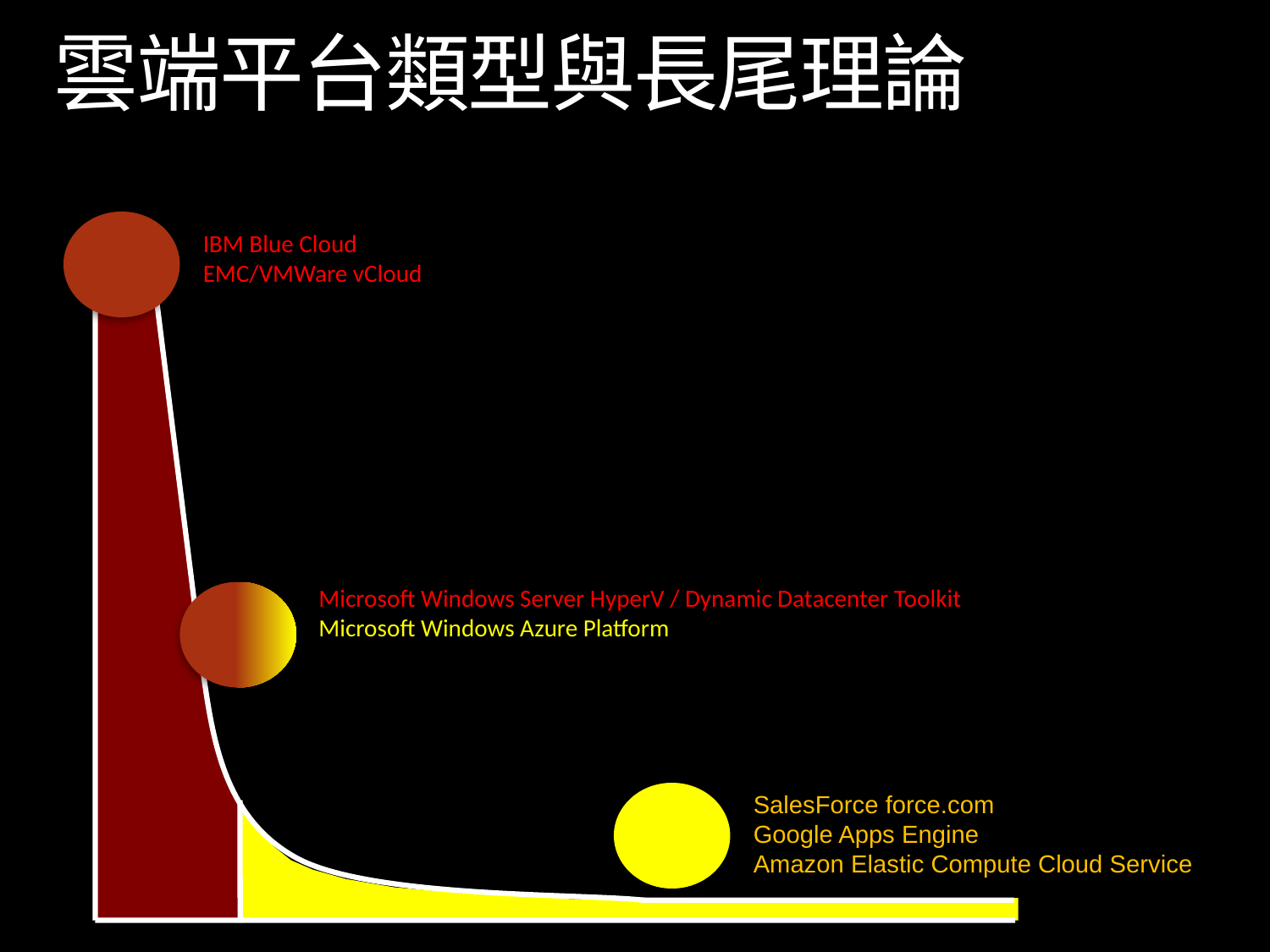

# 雲端平台類型與長尾理論

IBM Blue Cloud
EMC/VMWare vCloud

Microsoft Windows Server HyperV / Dynamic Datacenter Toolkit
Microsoft Windows Azure Platform

SalesForce force.com
Google Apps Engine
Amazon Elastic Compute Cloud Service